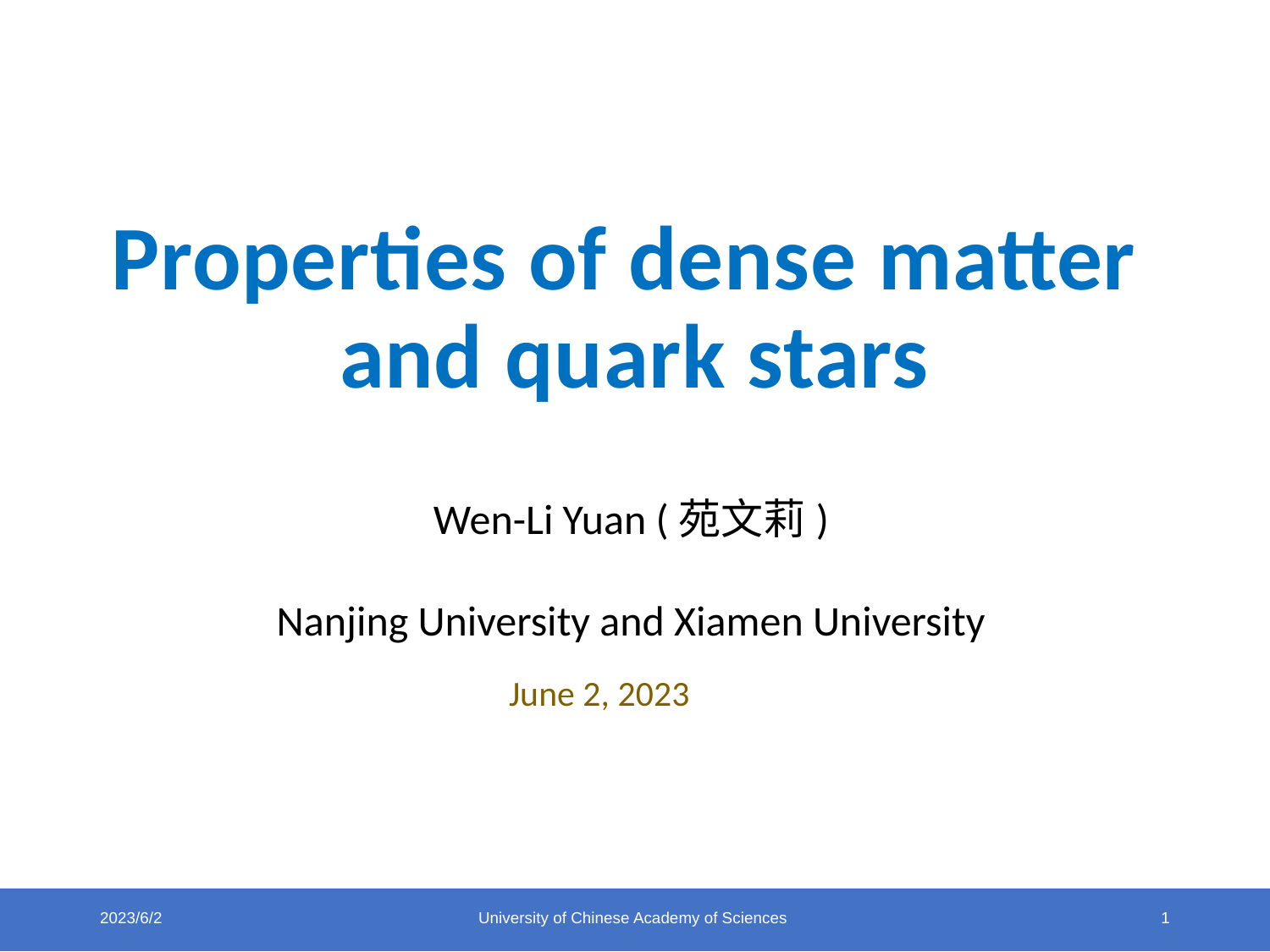

# Properties of dense matter and quark stars
Wen-Li Yuan (苑文莉)

Nanjing University and Xiamen University
June 2, 2023

2023/6/2
1
University of Chinese Academy of Sciences